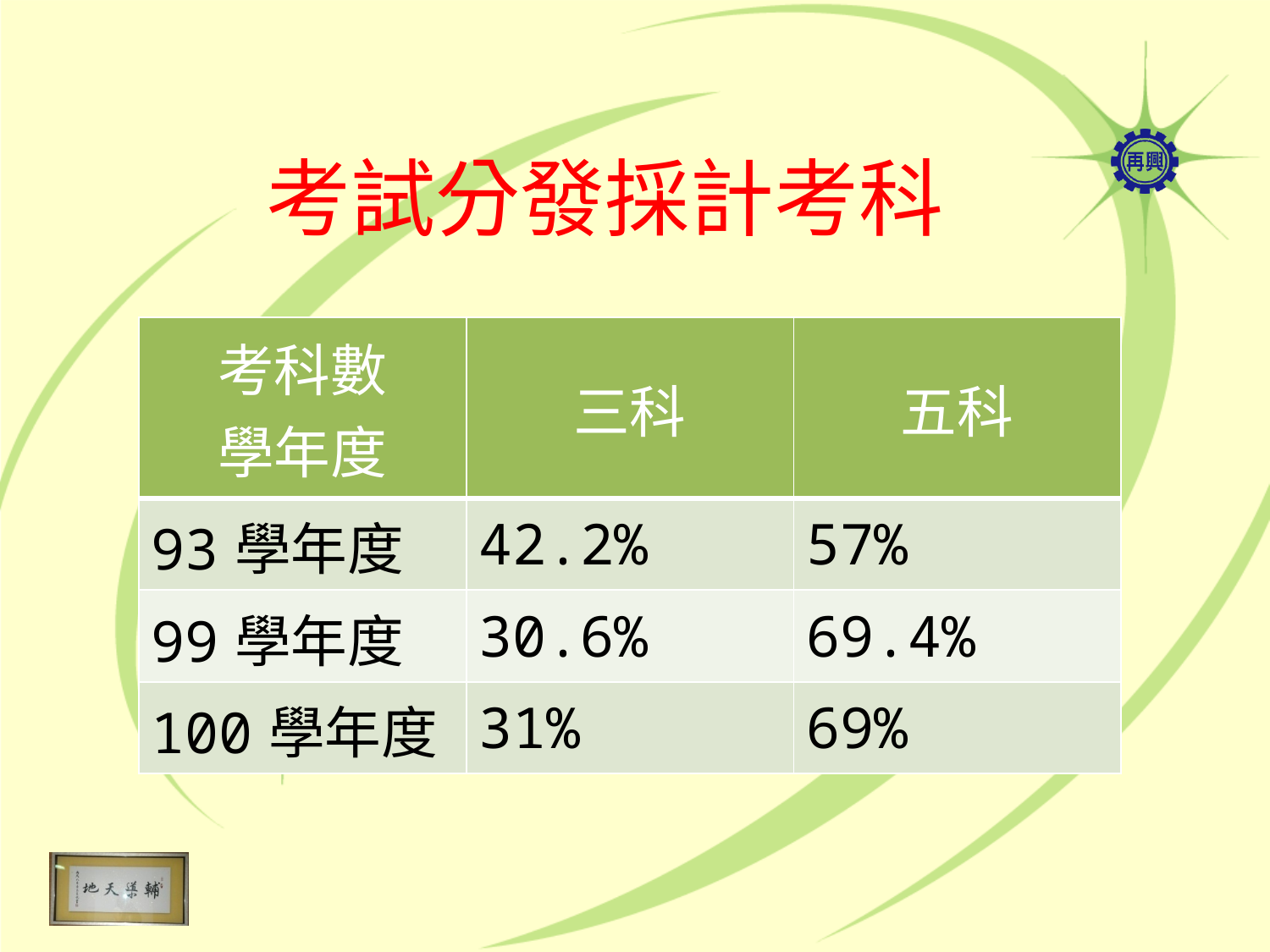

考試分發採計考科
| 考科數 學年度 | 三科 | 五科 |
| --- | --- | --- |
| 93學年度 | 42.2% | 57% |
| 99學年度 | 30.6% | 69.4% |
| 100學年度 | 31% | 69% |